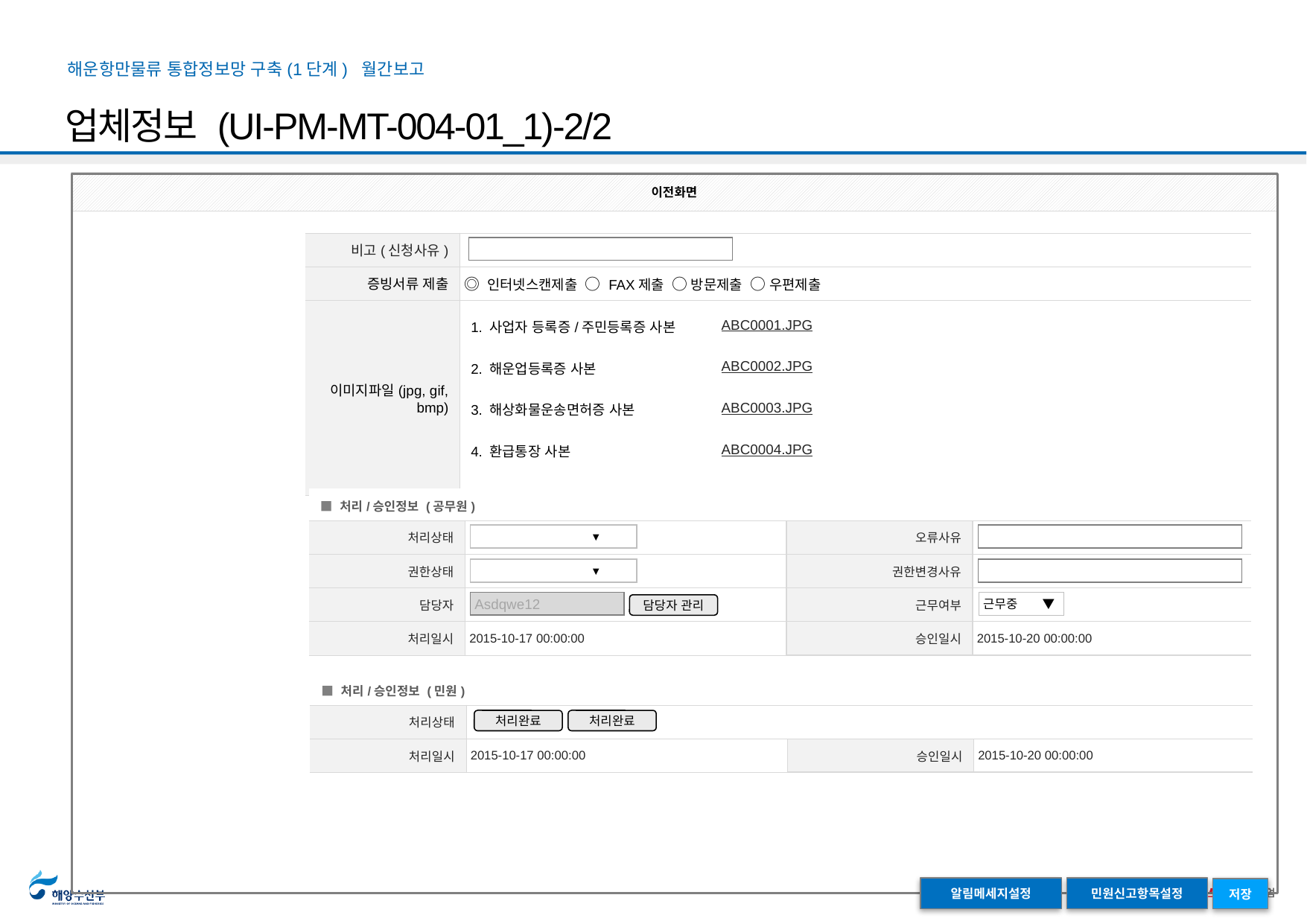

업체정보 (UI-PM-MT-004-01_1)-2/2
이전화면
\

| 비고(신청사유) |  |  |
| --- | --- | --- |
| 증빙서류 제출 | ◎ 인터넷스캔제출 ○ FAX제출 ○ 방문제출 ○ 우편제출 |  |
| 이미지파일(jpg, gif, bmp) | 1. 사업자 등록증/주민등록증 사본 | ABC0001.JPG |
|  | 2. 해운업등록증 사본 | ABC0002.JPG |
|  | 3. 해상화물운송면허증 사본 | ABC0003.JPG |
|  | 4. 환급통장 사본 | ABC0004.JPG |
|  |  |  |

| ■ 처리/승인정보 (공무원) |  |  |  |
| --- | --- | --- | --- |
| 처리상태 |  | 오류사유 |  |
| 권한상태 |  | 권한변경사유 |  |
| 담당자 |  | 근무여부 |  |
| 처리일시 | 2015-10-17 00:00:00 | 승인일시 | 2015-10-20 00:00:00 |
                                       ▼

                                       ▼

Asdqwe12
근무중       ▼
담당자 관리
| ■ 처리/승인정보 (민원) |  |  |  |
| --- | --- | --- | --- |
| 처리상태 |  |  |  |
| 처리일시 | 2015-10-17 00:00:00 | 승인일시 | 2015-10-20 00:00:00 |
처리완료
처리완료
민원신고항목설정
알림메세지설정
저장